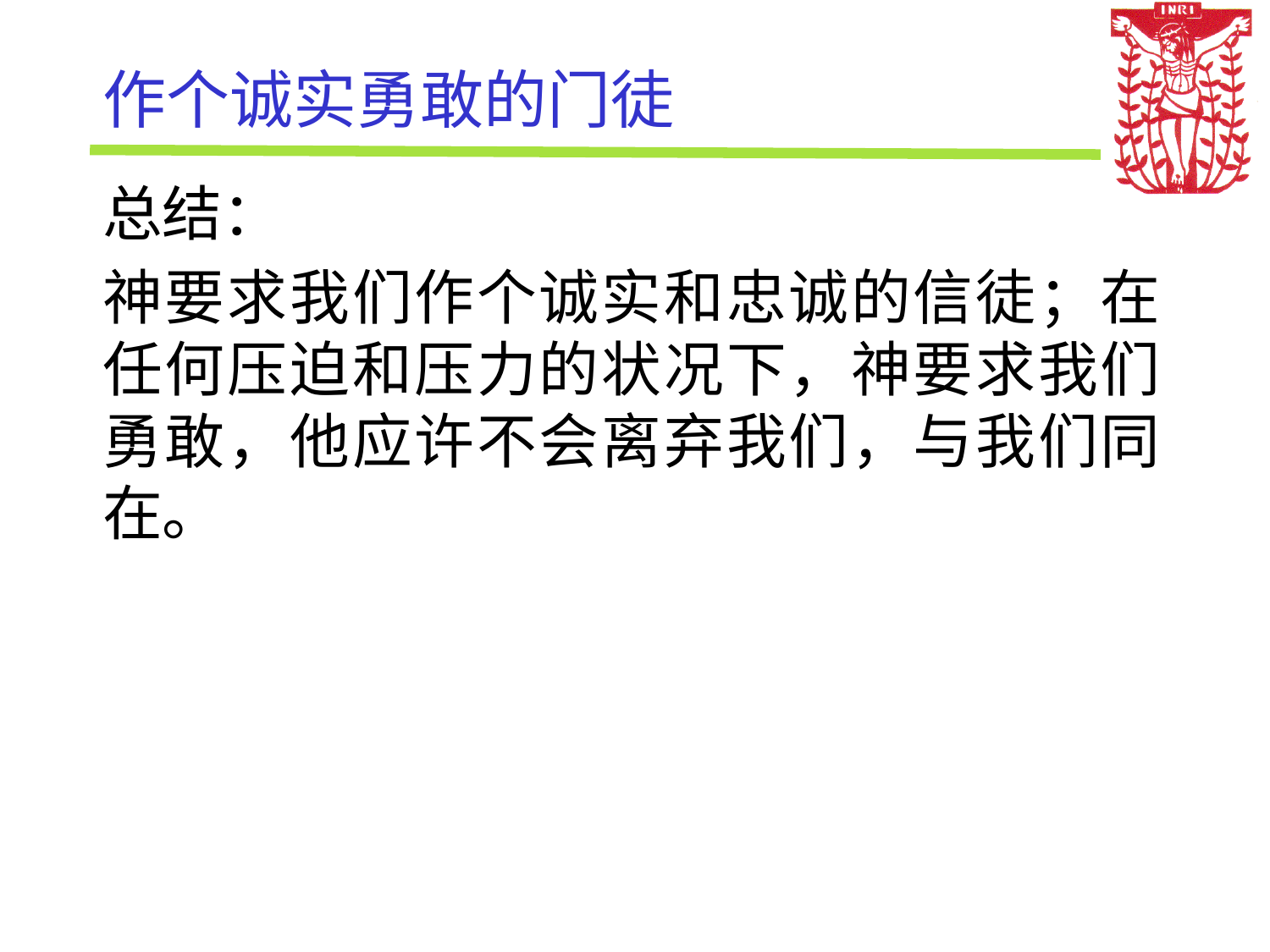

# 作个诚实勇敢的门徒
总结：
神要求我们作个诚实和忠诚的信徒；在任何压迫和压力的状况下，神要求我们勇敢，他应许不会离弃我们，与我们同在。